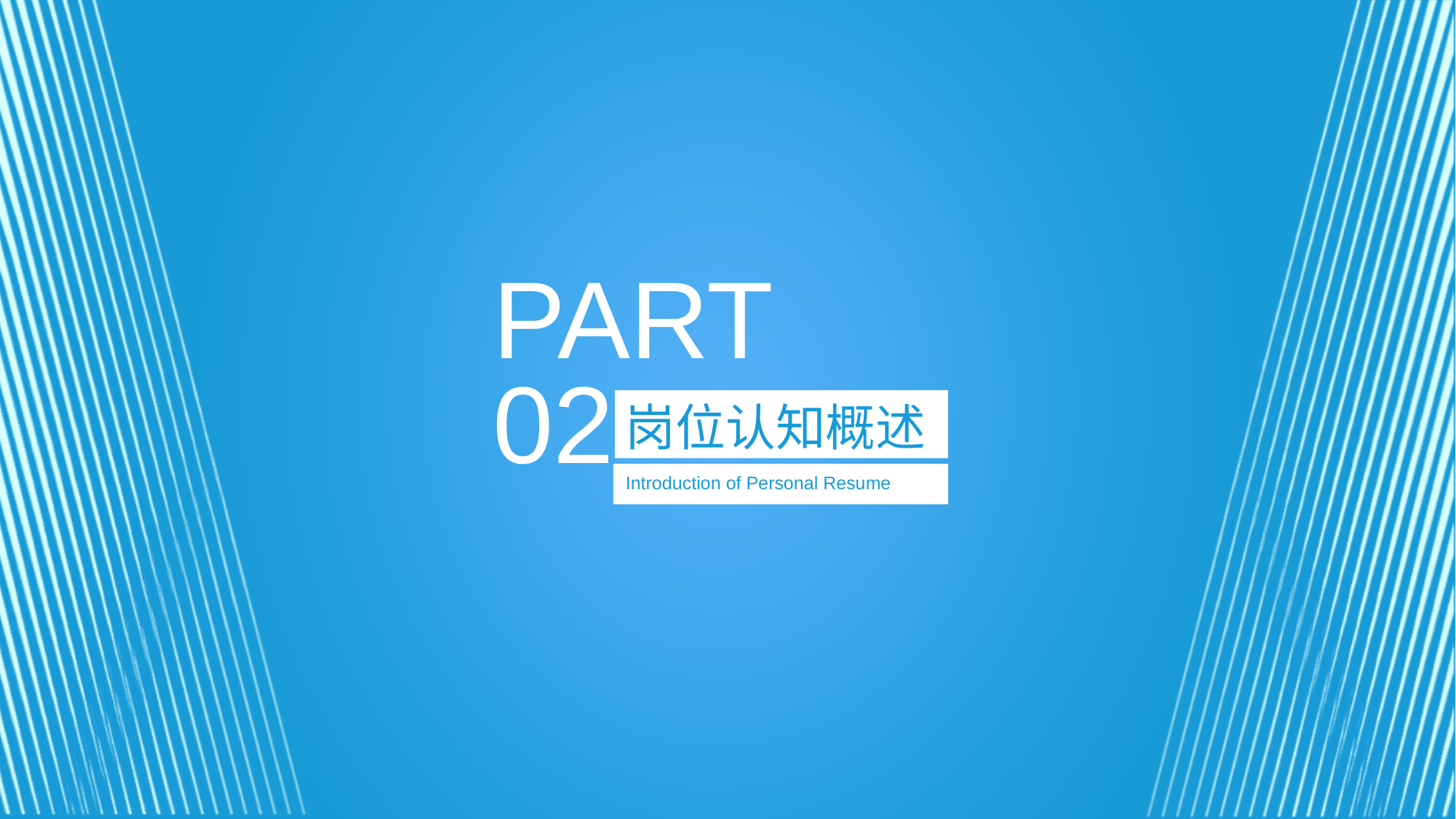

PART 02

岗位认知概述

Introduction of Personal Resume